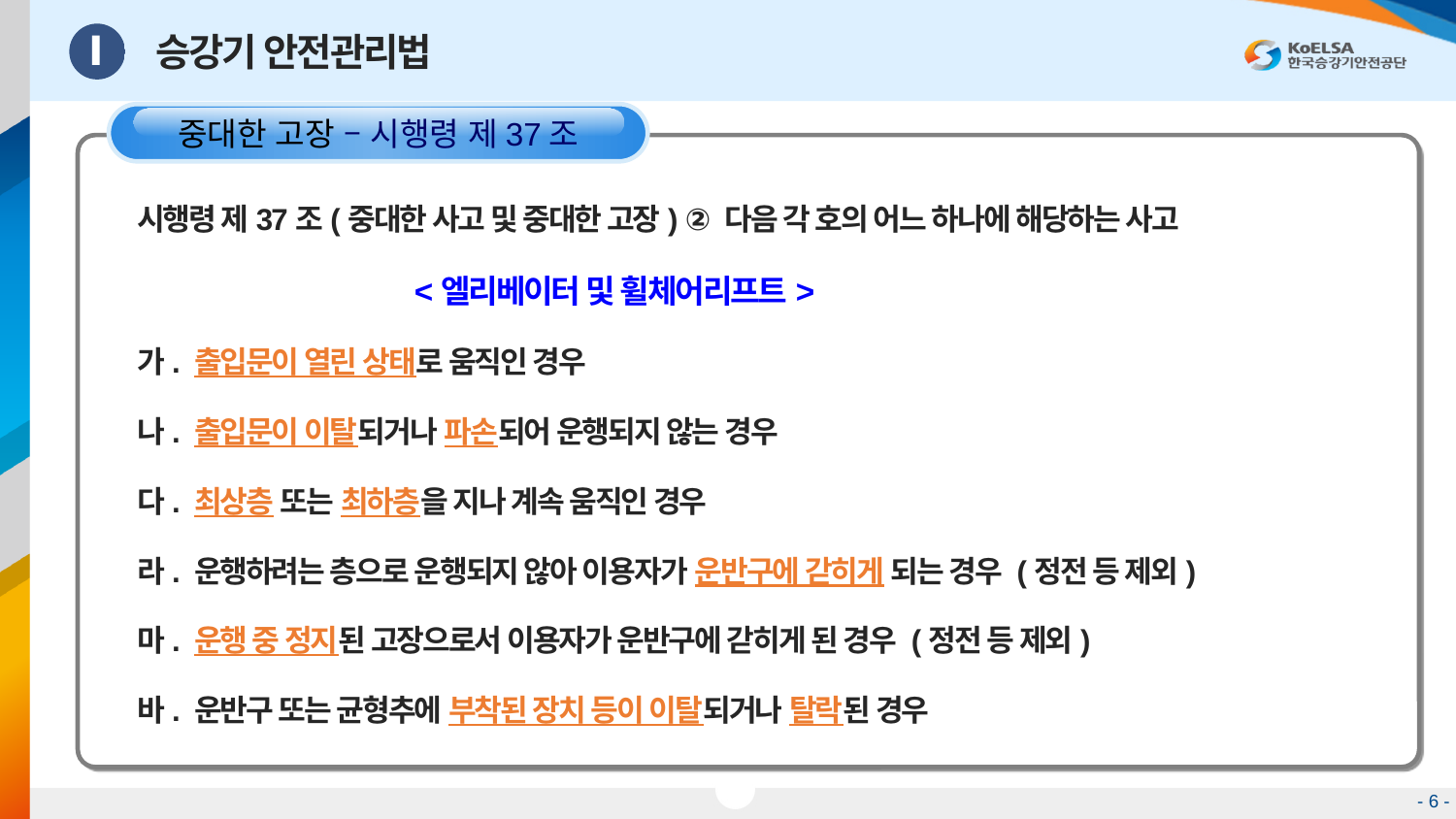

승강기 안전관리법

Ⅰ

중대한 고장 – 시행령 제37조

시행령 제37조(중대한 사고 및 중대한 고장) ② 다음 각 호의 어느 하나에 해당하는 사고
                                          <엘리베이터 및 휠체어리프트>
가. 출입문이 열린 상태로 움직인 경우
나. 출입문이 이탈되거나 파손되어 운행되지 않는 경우
다. 최상층 또는 최하층을 지나 계속 움직인 경우
라. 운행하려는 층으로 운행되지 않아 이용자가 운반구에 갇히게 되는 경우 (정전 등 제외)
마. 운행 중 정지된 고장으로서 이용자가 운반구에 갇히게 된 경우 (정전 등 제외)
바. 운반구 또는 균형추에 부착된 장치 등이 이탈되거나 탈락된 경우